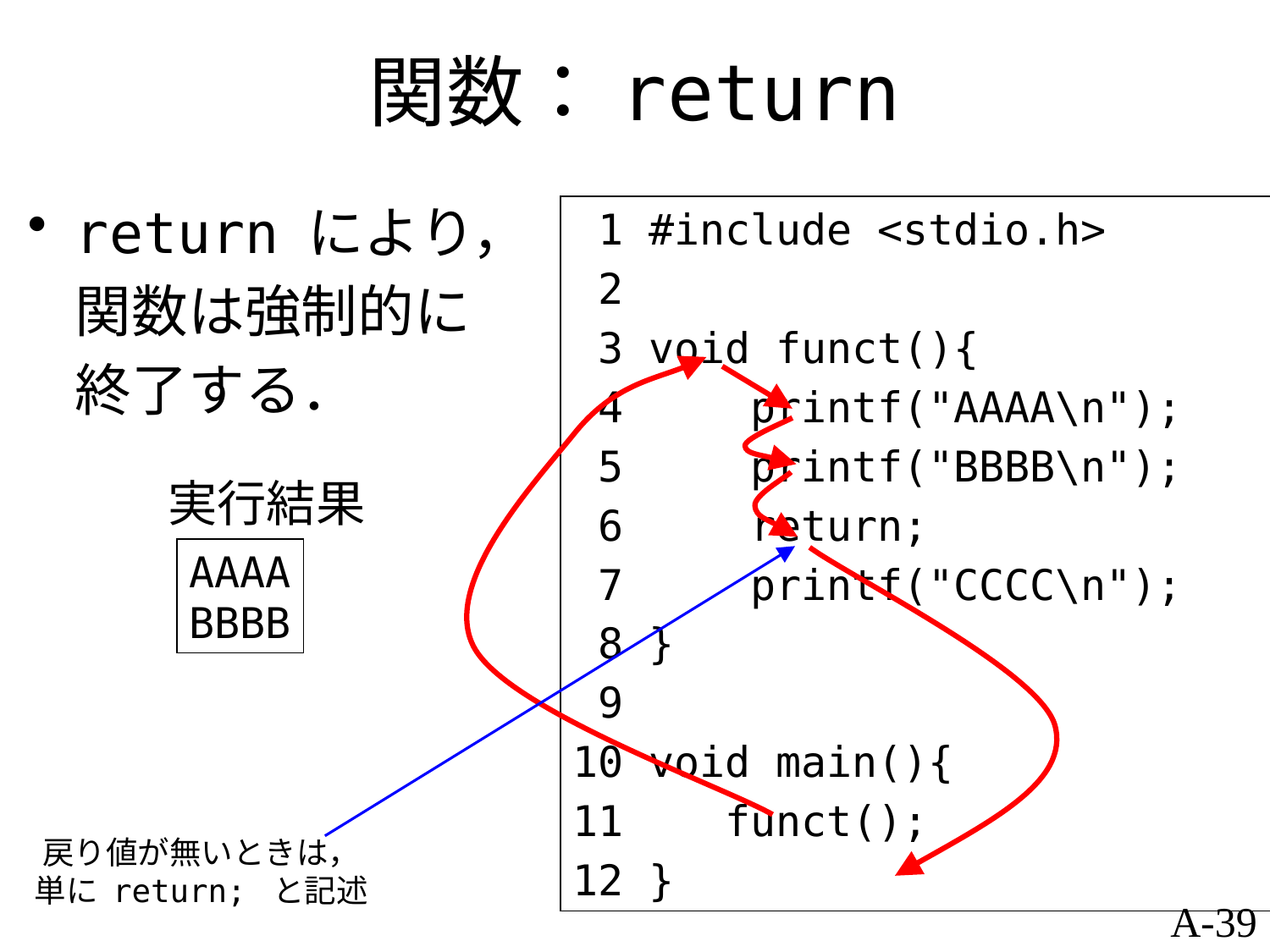

# 関数：return
return により，
	関数は強制的に
	終了する．
 1 #include <stdio.h>
 2
 3 void funct(){
 4     printf("AAAA\n");
 5     printf("BBBB\n");
 6     return;
 7     printf("CCCC\n");
 8 }
 9
10 void main(){
11    funct();
12 }

実行結果

AAAA
BBBB

戻り値が無いときは，
単に return; と記述
A-39